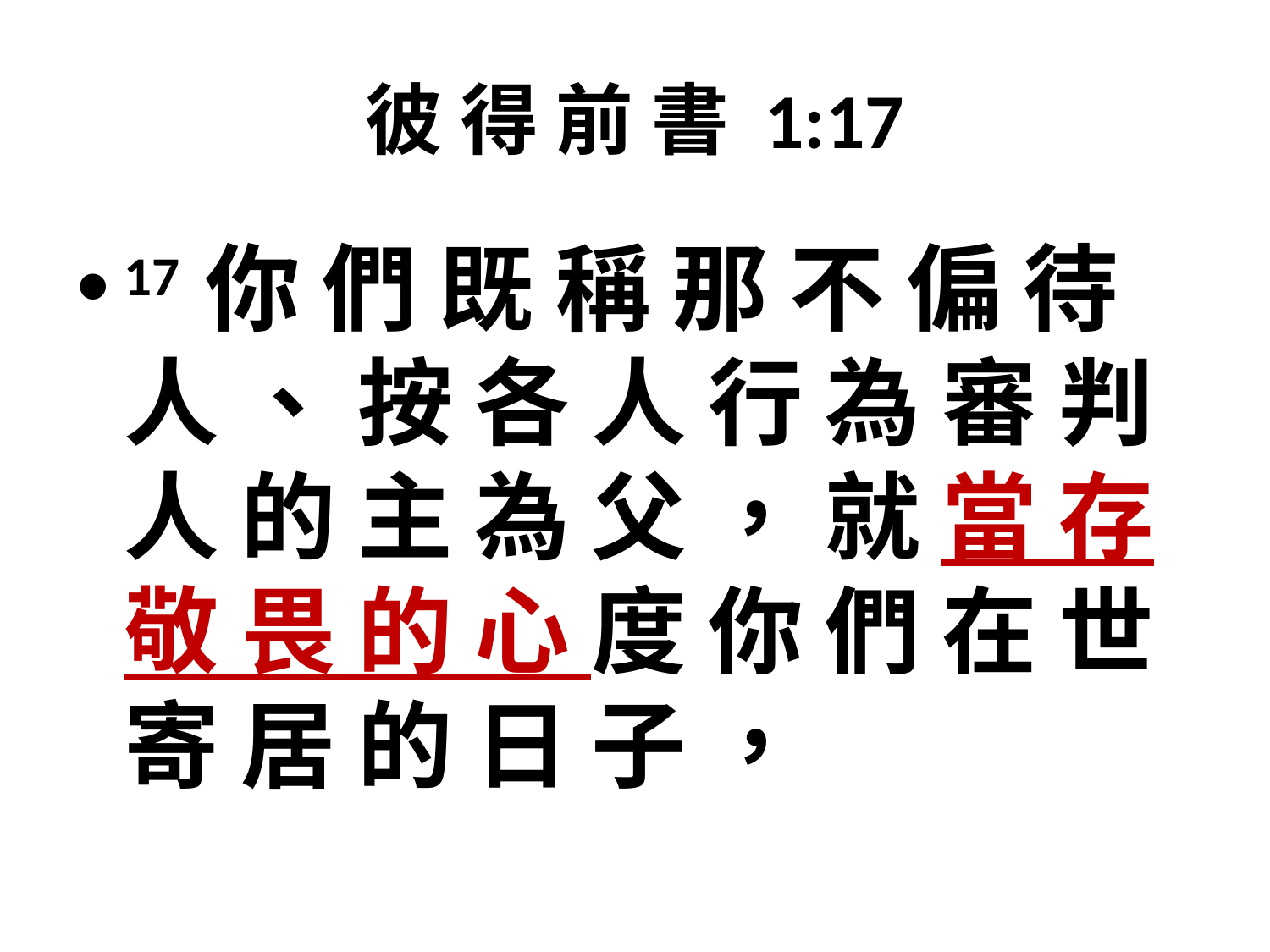

# 彼 得 前 書 1:17
17 你 們 既 稱 那 不 偏 待 人 、 按 各 人 行 為 審 判 人 的 主 為 父 ， 就 當 存 敬 畏 的 心 度 你 們 在 世 寄 居 的 日 子 ，